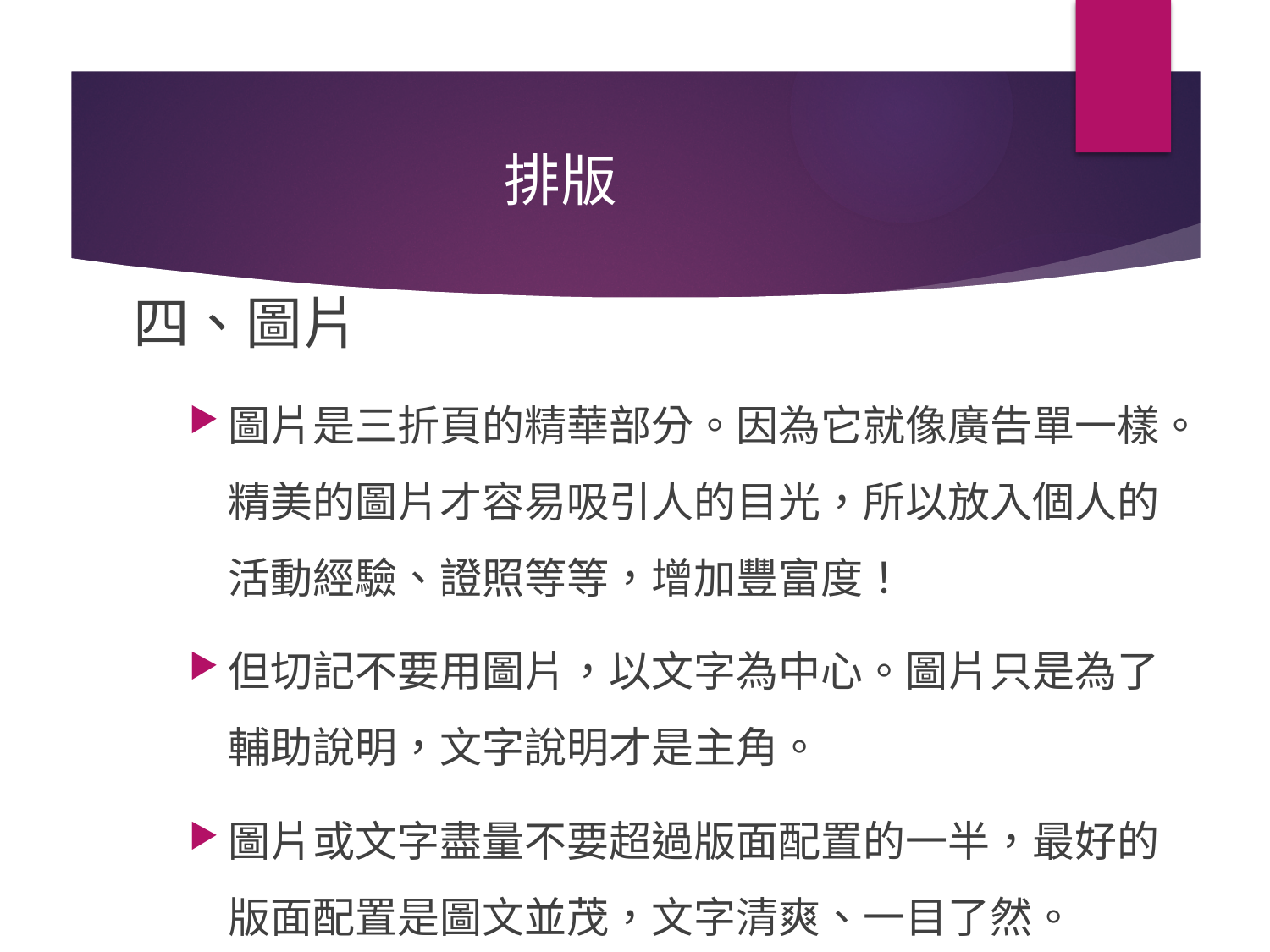

# 排版
四、圖片
圖片是三折頁的精華部分。因為它就像廣告單一樣。精美的圖片才容易吸引人的目光，所以放入個人的活動經驗、證照等等，增加豐富度！
但切記不要用圖片，以文字為中心。圖片只是為了輔助說明，文字說明才是主角。
圖片或文字盡量不要超過版面配置的一半，最好的版面配置是圖文並茂，文字清爽、一目了然。